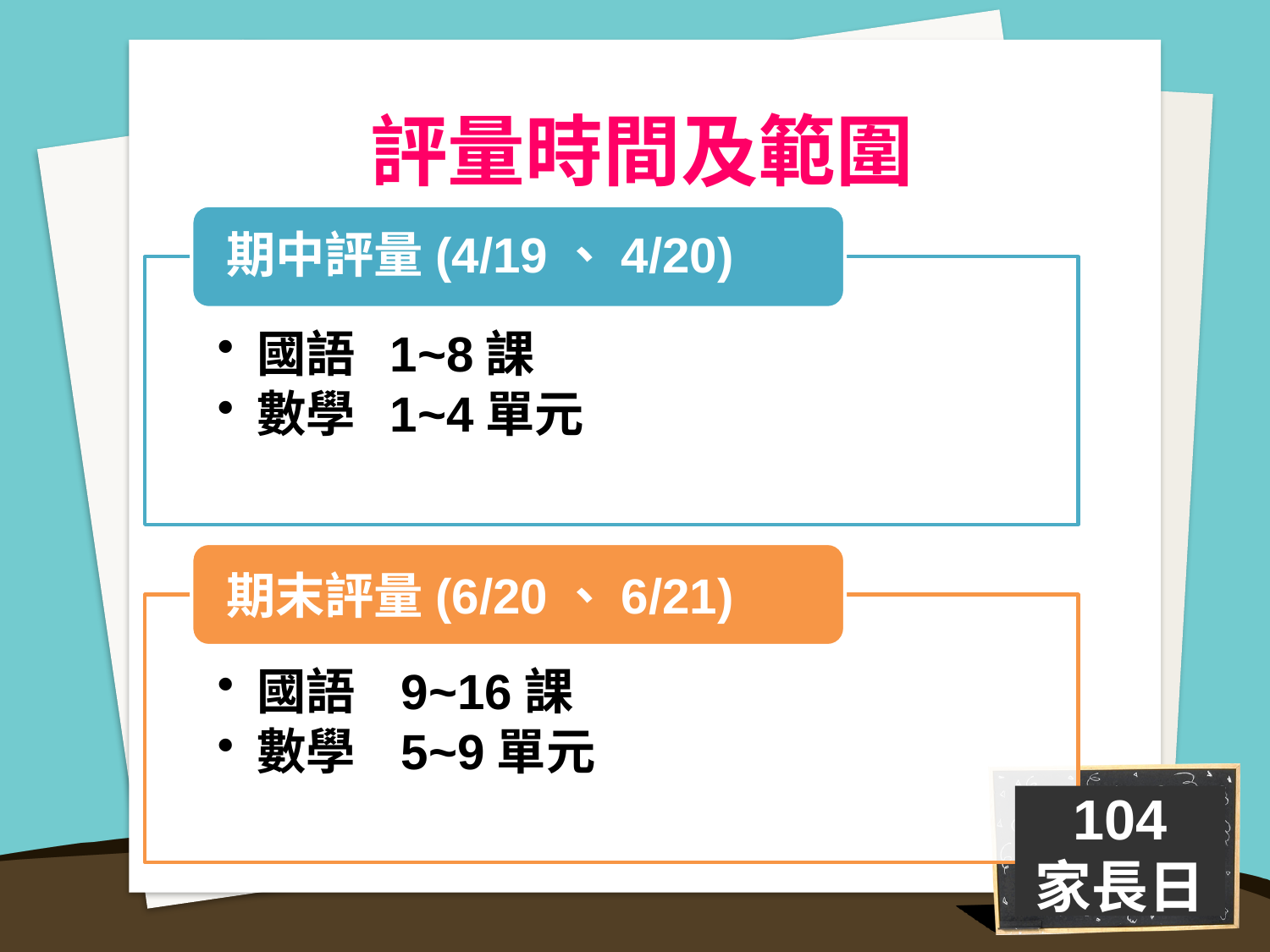

評量時間及範圍
國語  1~8課
數學  1~4單元
期中評量(4/19、4/20)
國語   9~16課
數學   5~9單元
期末評量(6/20、6/21)
104
家長日